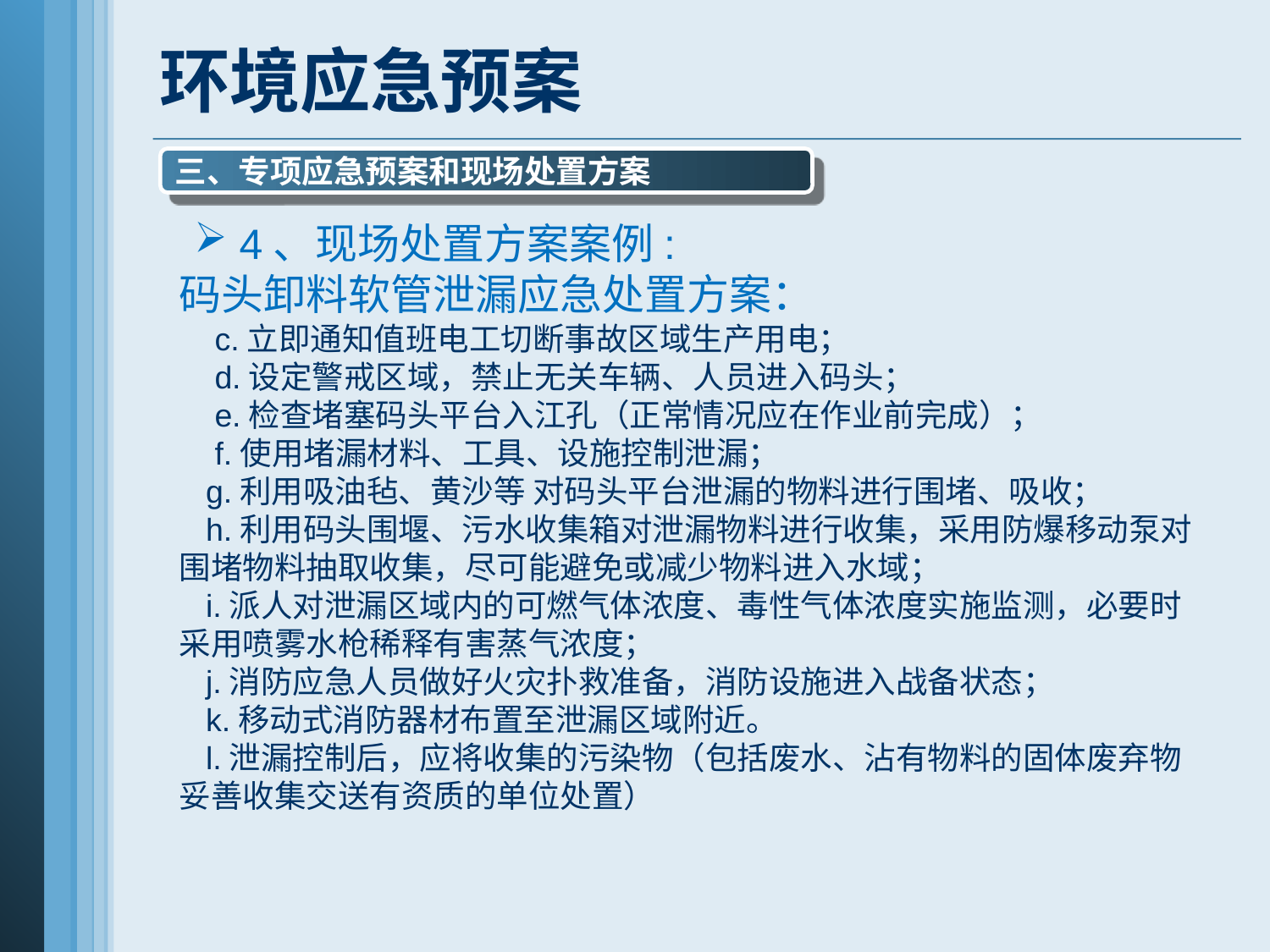

环境应急预案
三、专项应急预案和现场处置方案
4、现场处置方案案例:
码头卸料软管泄漏应急处置方案：
    c.立即通知值班电工切断事故区域生产用电；
    d.设定警戒区域，禁止无关车辆、人员进入码头；
    e.检查堵塞码头平台入江孔（正常情况应在作业前完成）；
    f.使用堵漏材料、工具、设施控制泄漏；
   g.利用吸油毡、黄沙等 对码头平台泄漏的物料进行围堵、吸收；
   h.利用码头围堰、污水收集箱对泄漏物料进行收集，采用防爆移动泵对围堵物料抽取收集，尽可能避免或减少物料进入水域；
   i.派人对泄漏区域内的可燃气体浓度、毒性气体浓度实施监测，必要时采用喷雾水枪稀释有害蒸气浓度；
   j.消防应急人员做好火灾扑救准备，消防设施进入战备状态；
   k.移动式消防器材布置至泄漏区域附近。
   l.泄漏控制后，应将收集的污染物（包括废水、沾有物料的固体废弃物妥善收集交送有资质的单位处置）